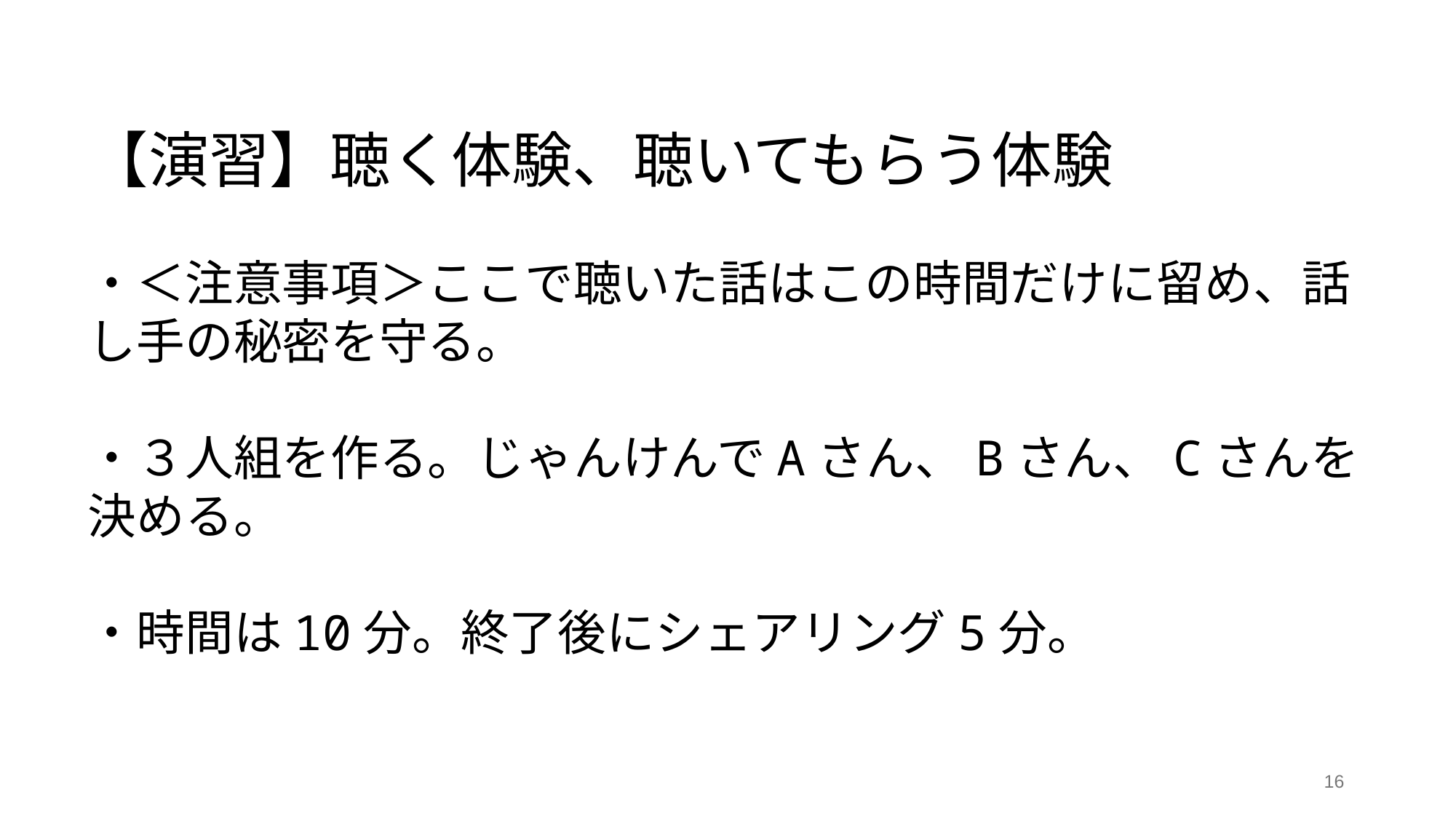

【演習】聴く体験、聴いてもらう体験

・＜注意事項＞ここで聴いた話はこの時間だけに留め、話し手の秘密を守る。

・３人組を作る。じゃんけんでAさん、Bさん、Cさんを決める。

・時間は10分。終了後にシェアリング5分。

16